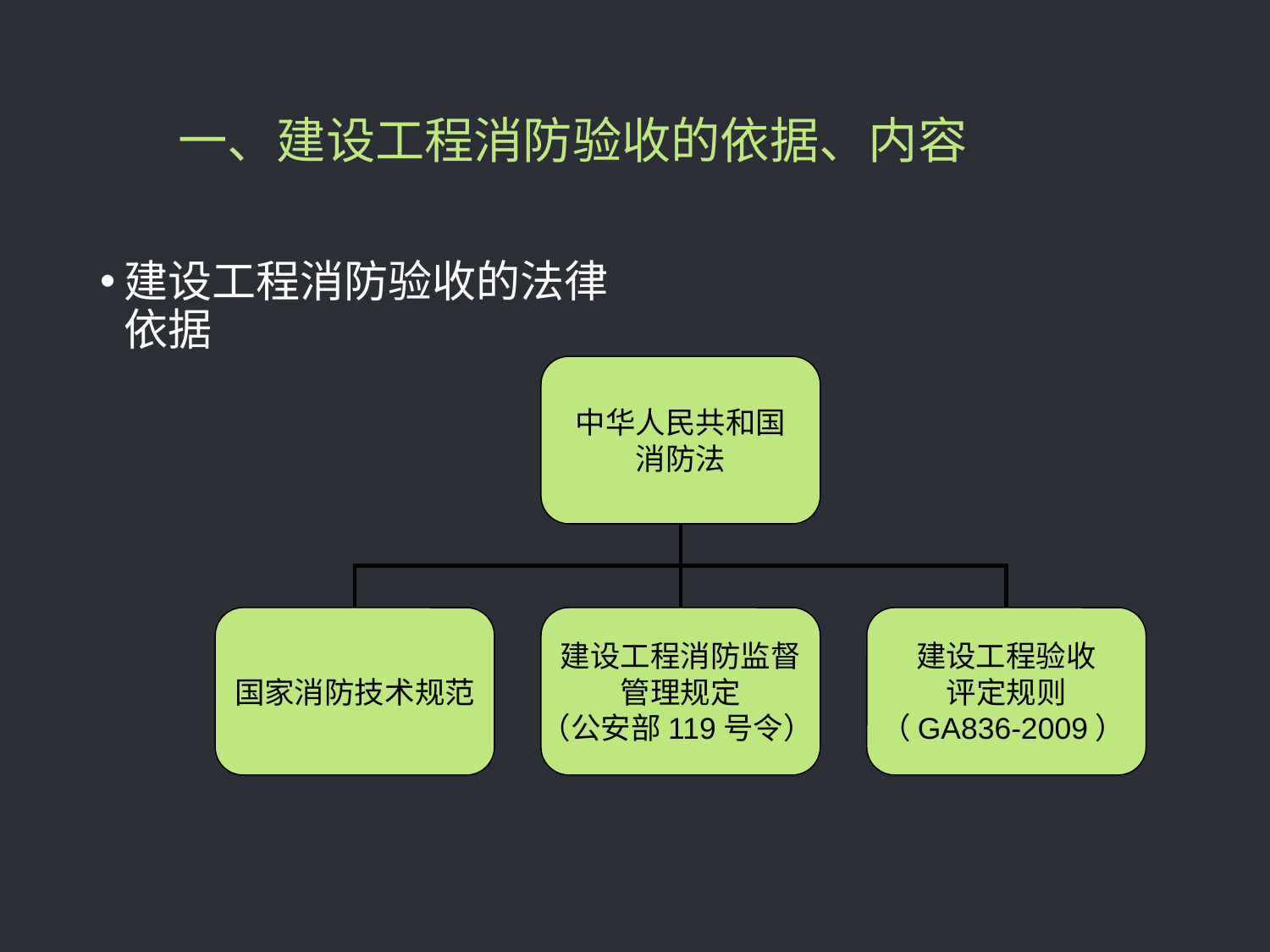

# 一、建设工程消防验收的依据、内容
建设工程消防验收的法律依据

中华人民共和国
消防法
国家消防技术规范
建设工程消防监督
管理规定
（公安部119号令）
建设工程验收
评定规则
（GA836-2009）
3